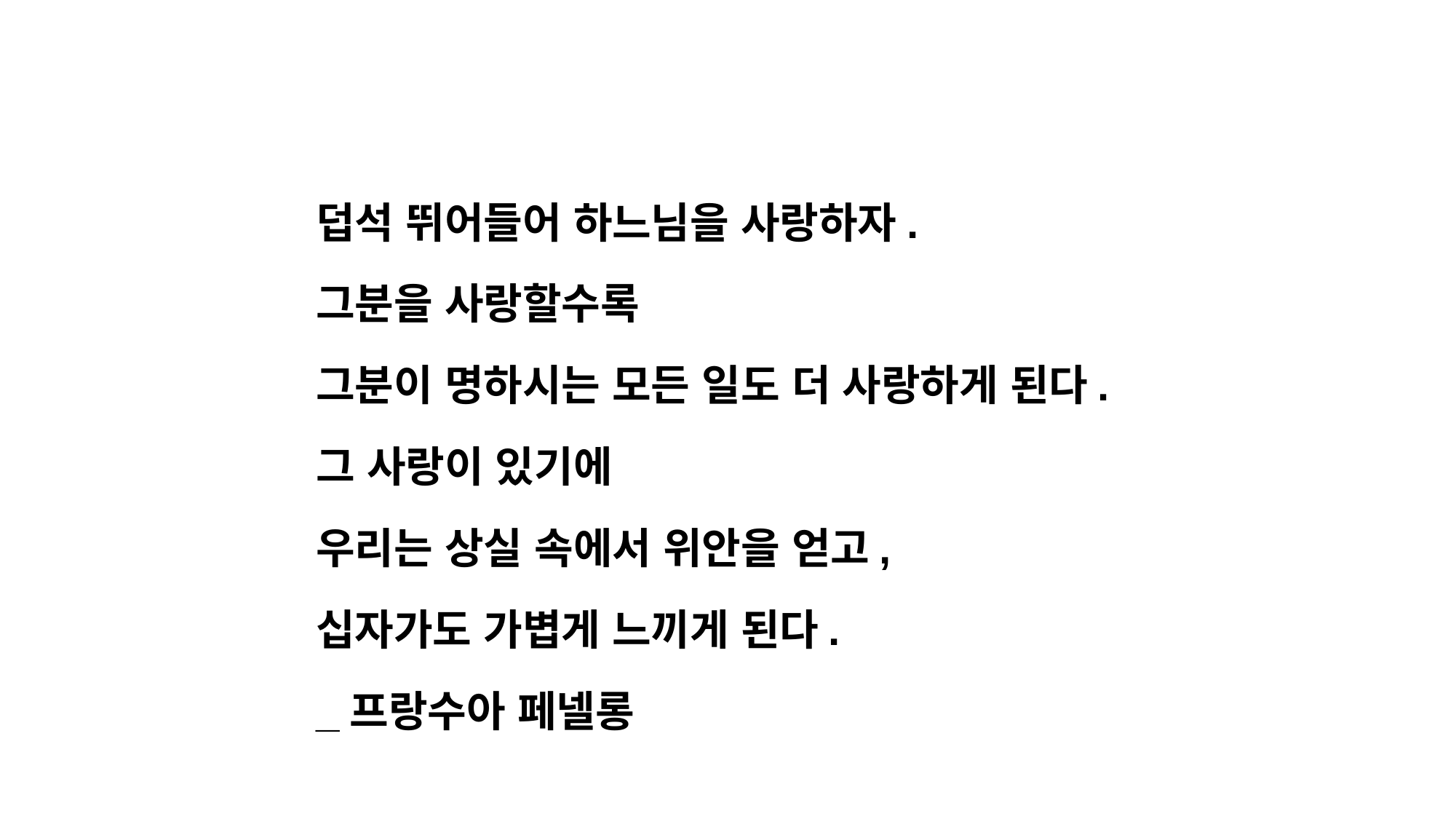

덥석 뛰어들어 하느님을 사랑하자.
그분을 사랑할수록
그분이 명하시는 모든 일도 더 사랑하게 된다.
그 사랑이 있기에
우리는 상실 속에서 위안을 얻고,
십자가도 가볍게 느끼게 된다.
_프랑수아 페넬롱